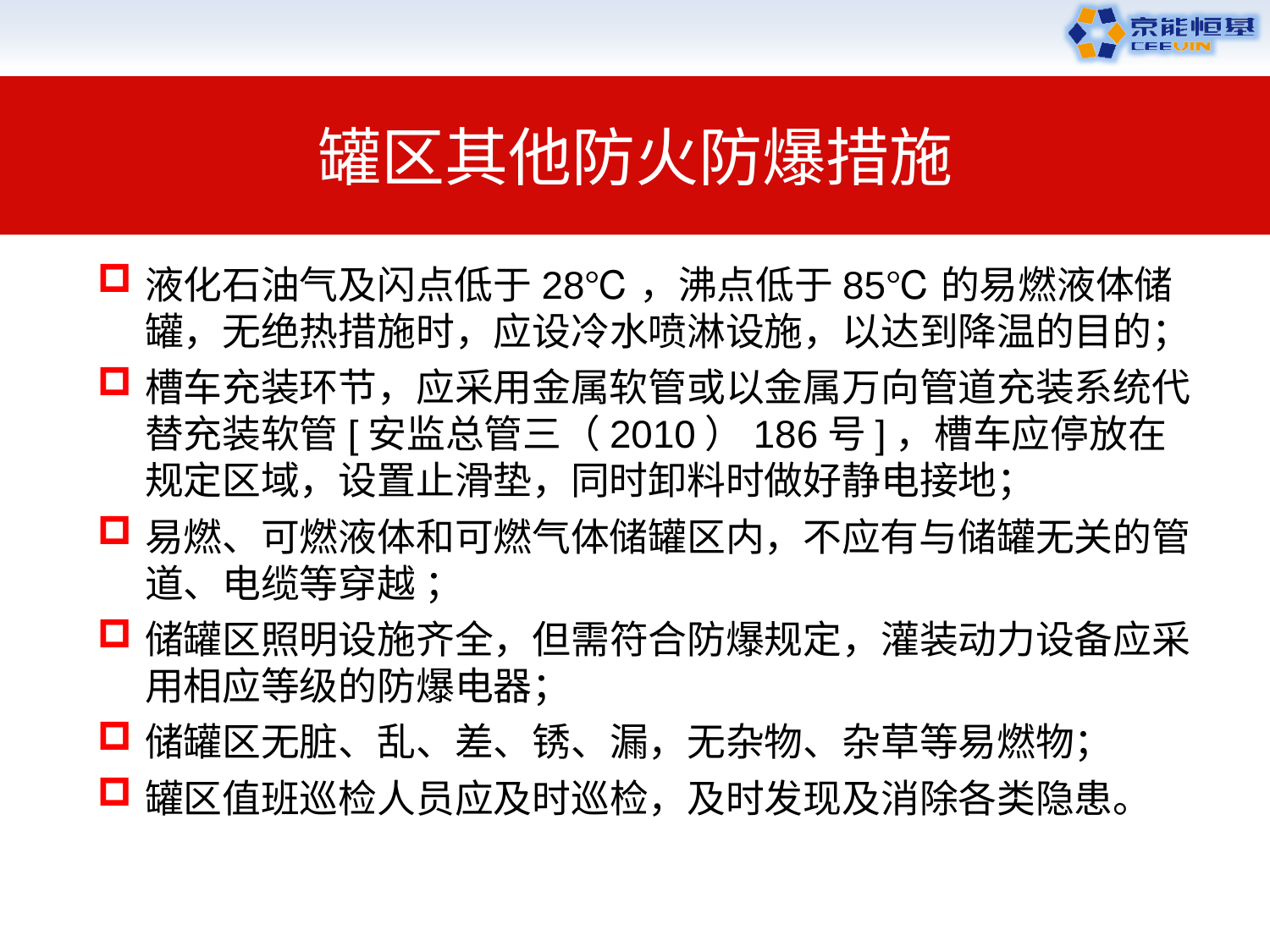

罐区其他防火防爆措施
液化石油气及闪点低于28℃，沸点低于85℃的易燃液体储罐，无绝热措施时，应设冷水喷淋设施，以达到降温的目的；
槽车充装环节，应采用金属软管或以金属万向管道充装系统代替充装软管[安监总管三（2010）186号]，槽车应停放在规定区域，设置止滑垫，同时卸料时做好静电接地；
易燃、可燃液体和可燃气体储罐区内，不应有与储罐无关的管道、电缆等穿越 ；
储罐区照明设施齐全，但需符合防爆规定，灌装动力设备应采用相应等级的防爆电器；
储罐区无脏、乱、差、锈、漏，无杂物、杂草等易燃物；
罐区值班巡检人员应及时巡检，及时发现及消除各类隐患。